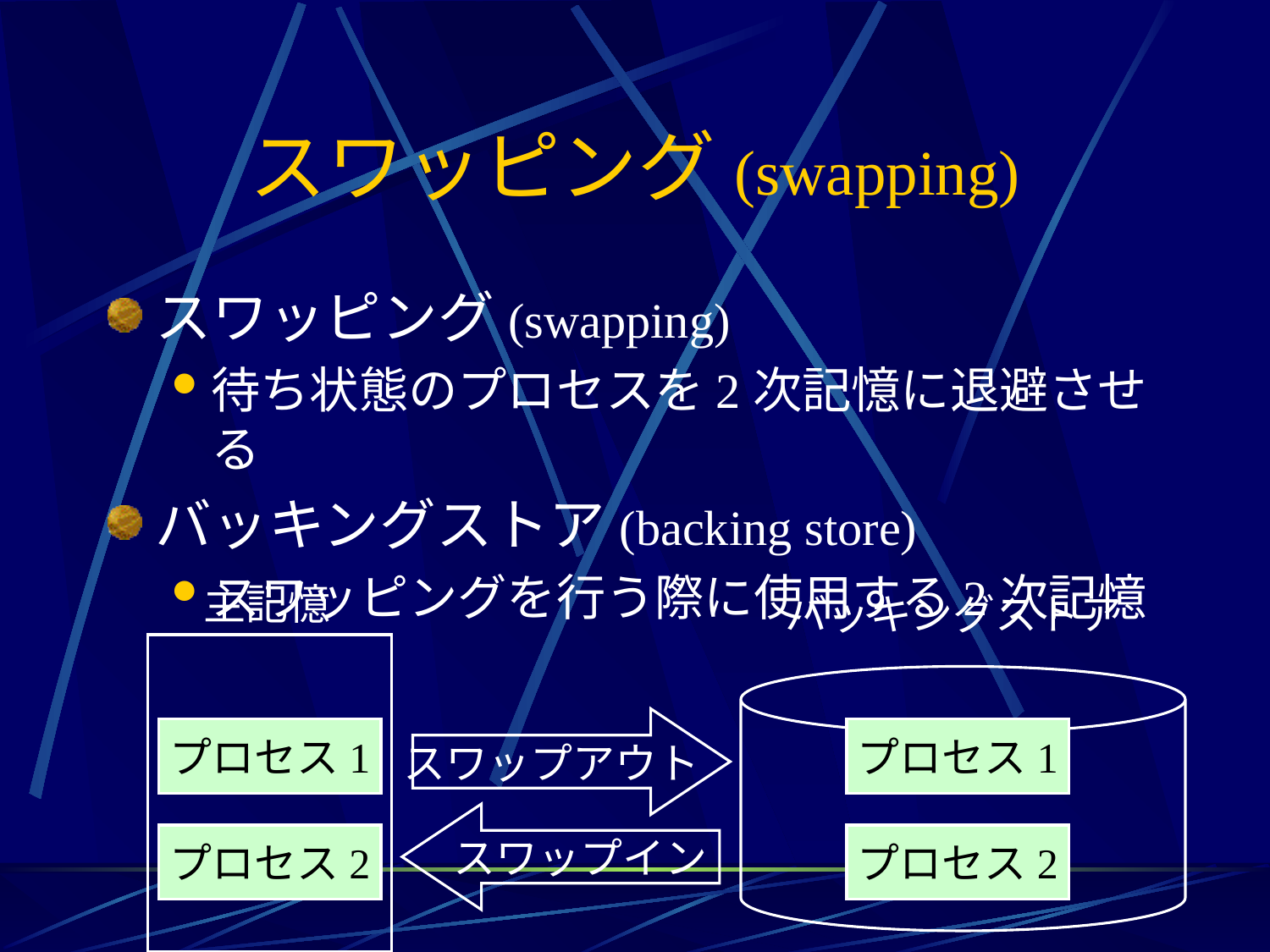

# スワッピング(swapping)
スワッピング(swapping)
待ち状態のプロセスを2次記憶に退避させる
バッキングストア(backing store)
スワッピングを行う際に使用する2次記憶
主記憶
バッキングストア

スワップアウト
プロセス1
プロセス1
スワップイン
プロセス2
プロセス2